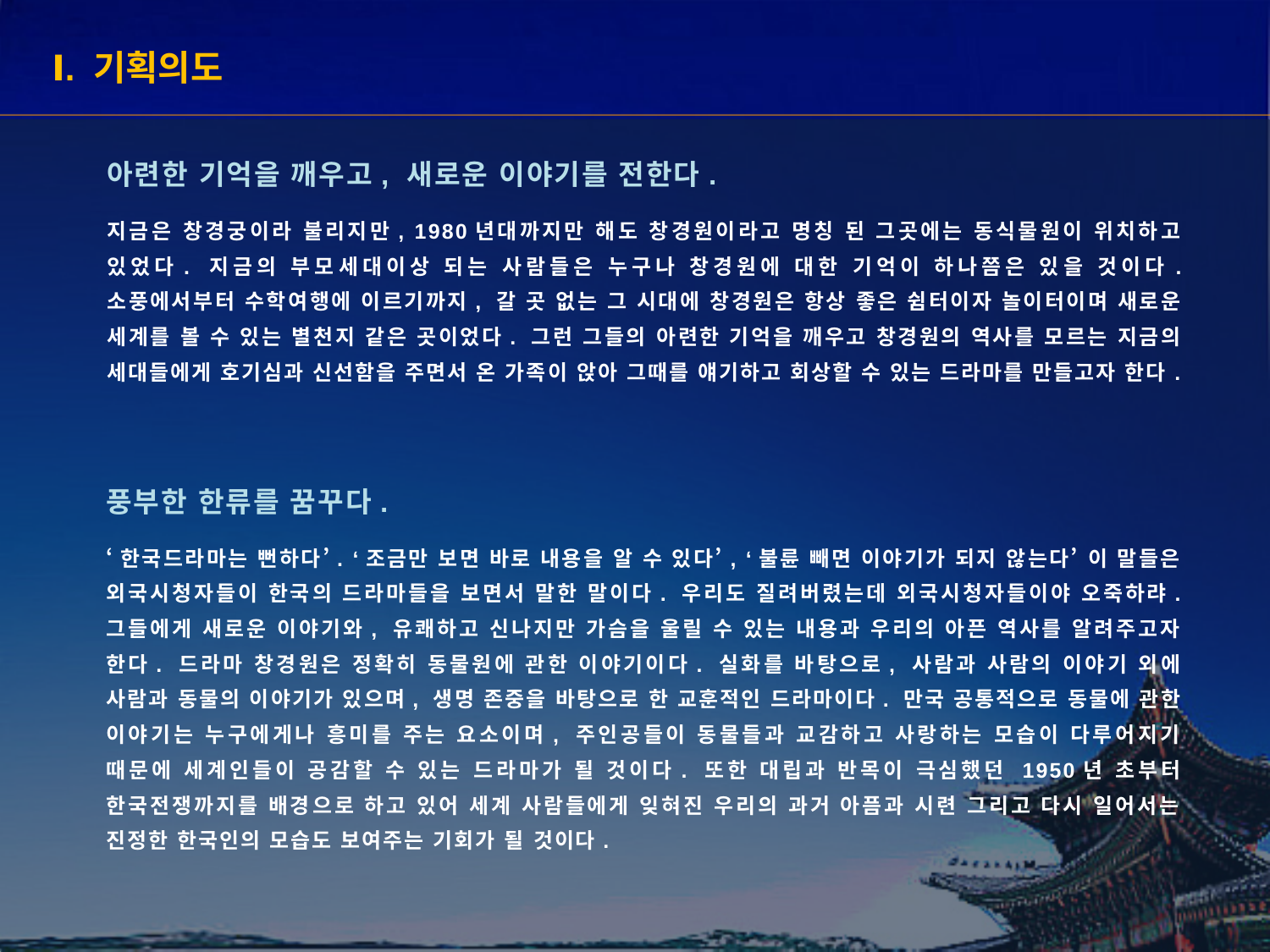

Ⅰ. 기획의도

아련한 기억을 깨우고, 새로운 이야기를 전한다.

지금은 창경궁이라 불리지만, 1980년대까지만 해도 창경원이라고 명칭 된 그곳에는 동식물원이 위치하고 있었다. 지금의 부모세대이상 되는 사람들은 누구나 창경원에 대한 기억이 하나쯤은 있을 것이다. 소풍에서부터 수학여행에 이르기까지, 갈 곳 없는 그 시대에 창경원은 항상 좋은 쉼터이자 놀이터이며 새로운 세계를 볼 수 있는 별천지 같은 곳이었다. 그런 그들의 아련한 기억을 깨우고 창경원의 역사를 모르는 지금의 세대들에게 호기심과 신선함을 주면서 온 가족이 앉아 그때를 얘기하고 회상할 수 있는 드라마를 만들고자 한다.

풍부한 한류를 꿈꾸다.

‘한국드라마는 뻔하다’. ‘조금만 보면 바로 내용을 알 수 있다’, ‘불륜 빼면 이야기가 되지 않는다’ 이 말들은 외국시청자들이 한국의 드라마들을 보면서 말한 말이다. 우리도 질려버렸는데 외국시청자들이야 오죽하랴. 그들에게 새로운 이야기와, 유쾌하고 신나지만 가슴을 울릴 수 있는 내용과 우리의 아픈 역사를 알려주고자 한다. 드라마 창경원은 정확히 동물원에 관한 이야기이다. 실화를 바탕으로, 사람과 사람의 이야기 외에 사람과 동물의 이야기가 있으며, 생명 존중을 바탕으로 한 교훈적인 드라마이다. 만국 공통적으로 동물에 관한 이야기는 누구에게나 흥미를 주는 요소이며, 주인공들이 동물들과 교감하고 사랑하는 모습이 다루어지기 때문에 세계인들이 공감할 수 있는 드라마가 될 것이다. 또한 대립과 반목이 극심했던 1950년 초부터 한국전쟁까지를 배경으로 하고 있어 세계 사람들에게 잊혀진 우리의 과거 아픔과 시련 그리고 다시 일어서는 진정한 한국인의 모습도 보여주는 기회가 될 것이다.